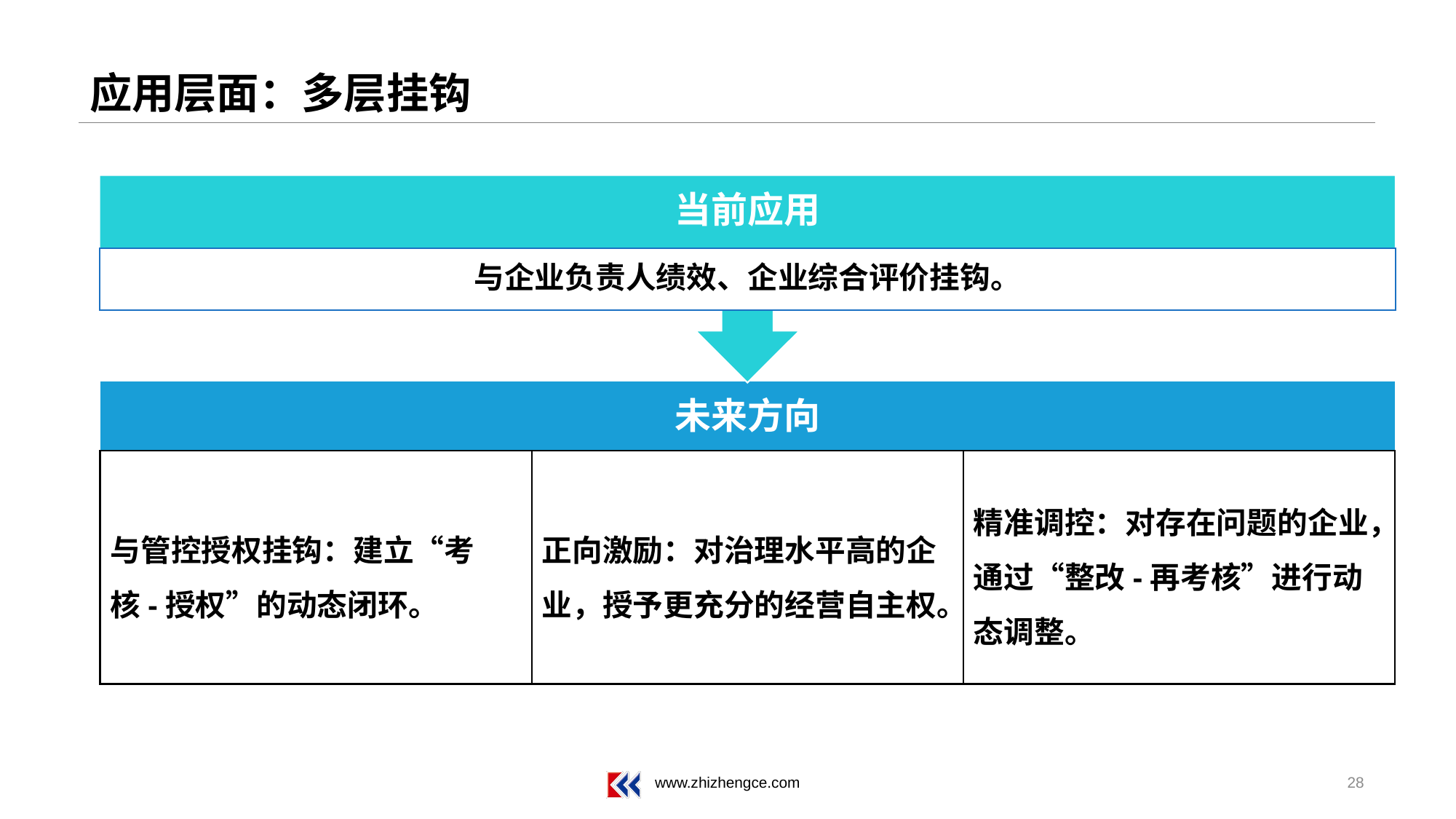

# 应用层面：多层挂钩
当前应用
与企业负责人绩效、企业综合评价挂钩。
未来方向
与管控授权挂钩：建立“考核-授权”的动态闭环。
正向激励：对治理水平高的企业，授予更充分的经营自主权。
精准调控：对存在问题的企业，通过“整改-再考核”进行动态调整。
28